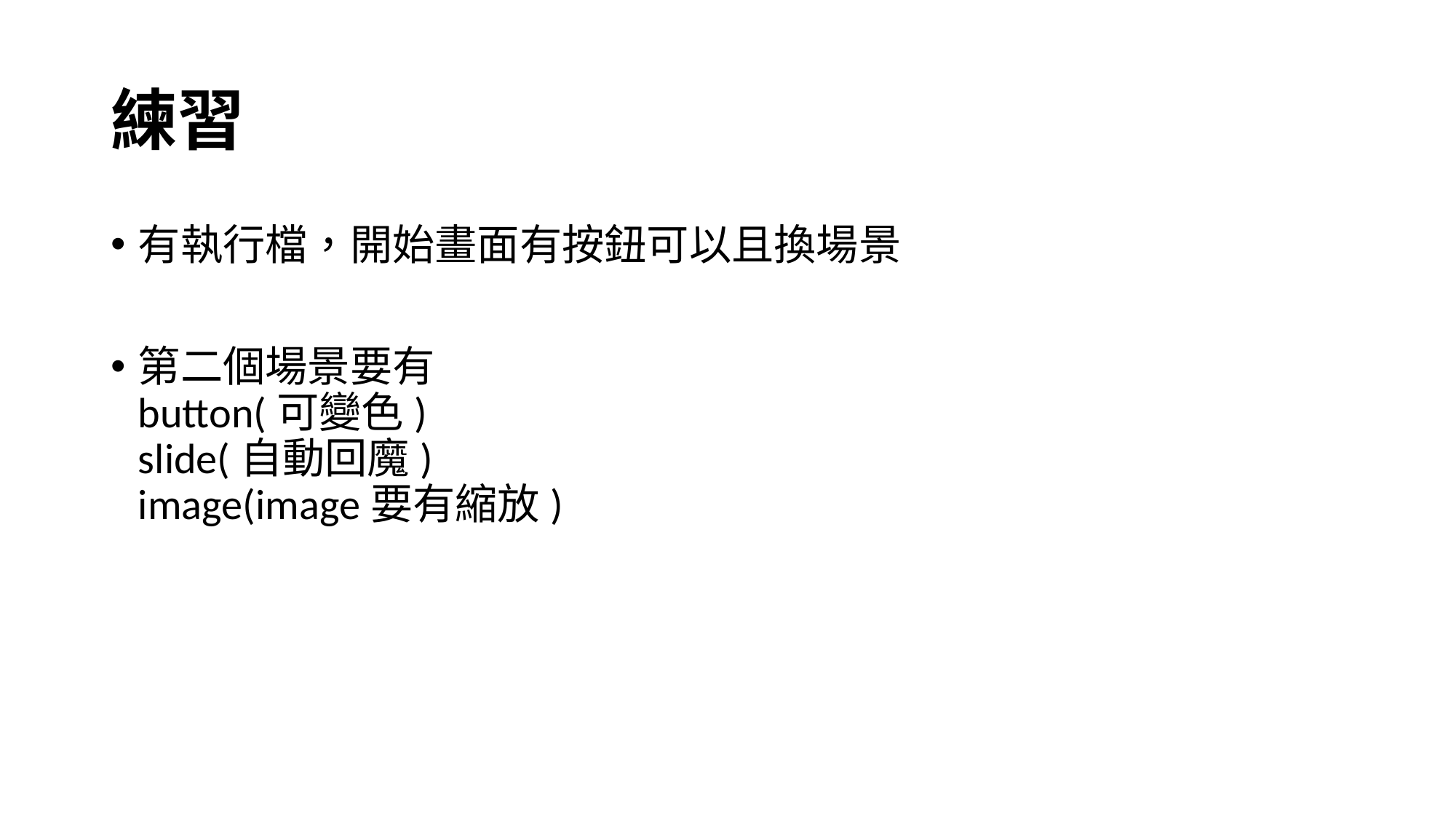

# 練習
有執行檔，開始畫面有按鈕可以且換場景

第二個場景要有
button(可變色)
slide(自動回魔)
image(image要有縮放)